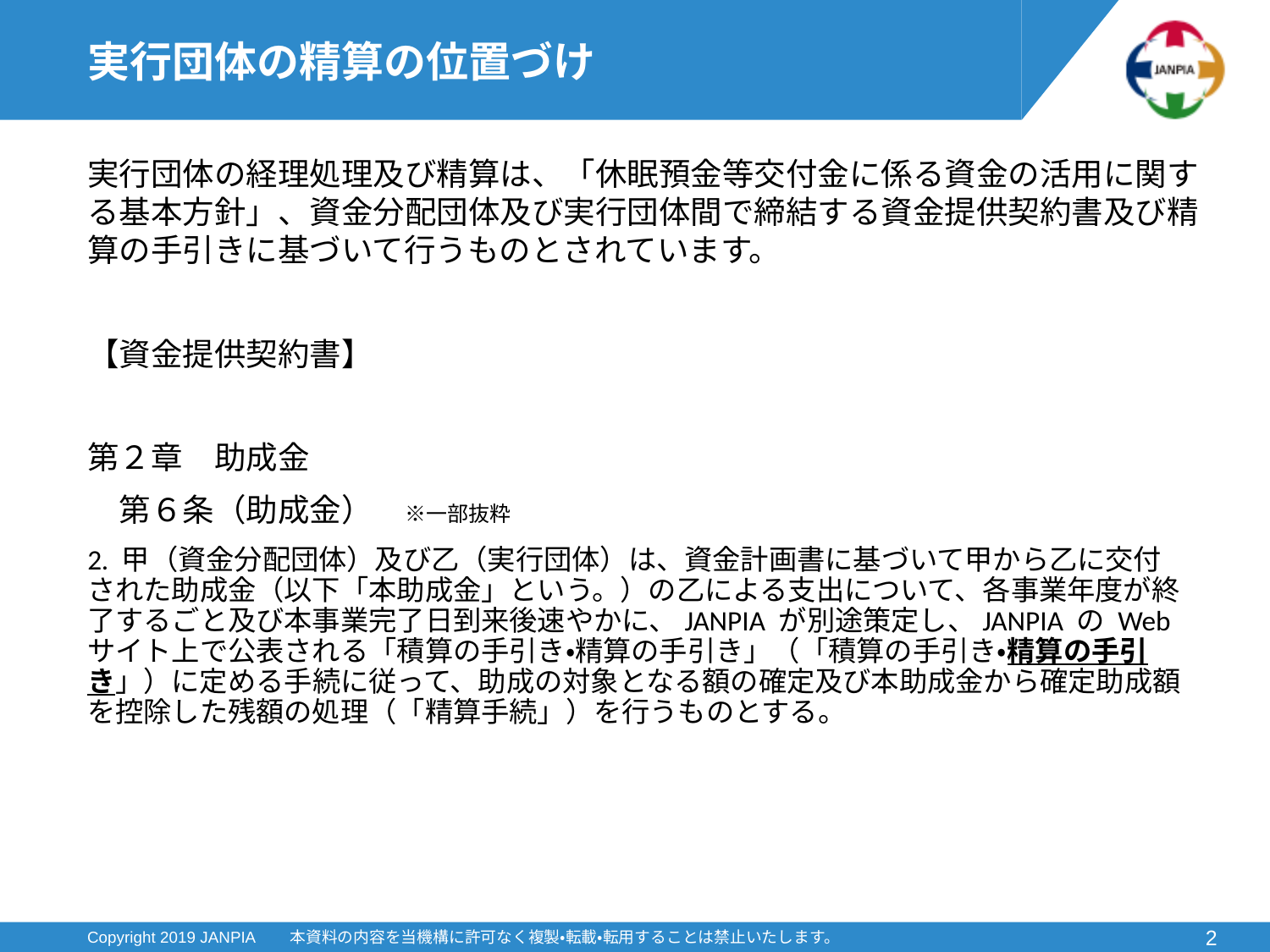

# 実行団体の精算の位置づけ
実行団体の経理処理及び精算は、「休眠預金等交付金に係る資金の活用に関する基本方針」、資金分配団体及び実行団体間で締結する資金提供契約書及び精算の手引きに基づいて行うものとされています。
【資金提供契約書】

第２章　助成金
　第６条（助成金）　※一部抜粋
2. 甲（資金分配団体）及び乙（実行団体）は、資金計画書に基づいて甲から乙に交付された助成金（以下「本助成金」という。）の乙による支出について、各事業年度が終了するごと及び本事業完了日到来後速やかに、JANPIA が別途策定し、JANPIA の Web サイト上で公表される「積算の手引き・精算の手引き」（「積算の手引き・精算の手引き」）に定める手続に従って、助成の対象となる額の確定及び本助成金から確定助成額を控除した残額の処理（「精算手続」）を行うものとする。